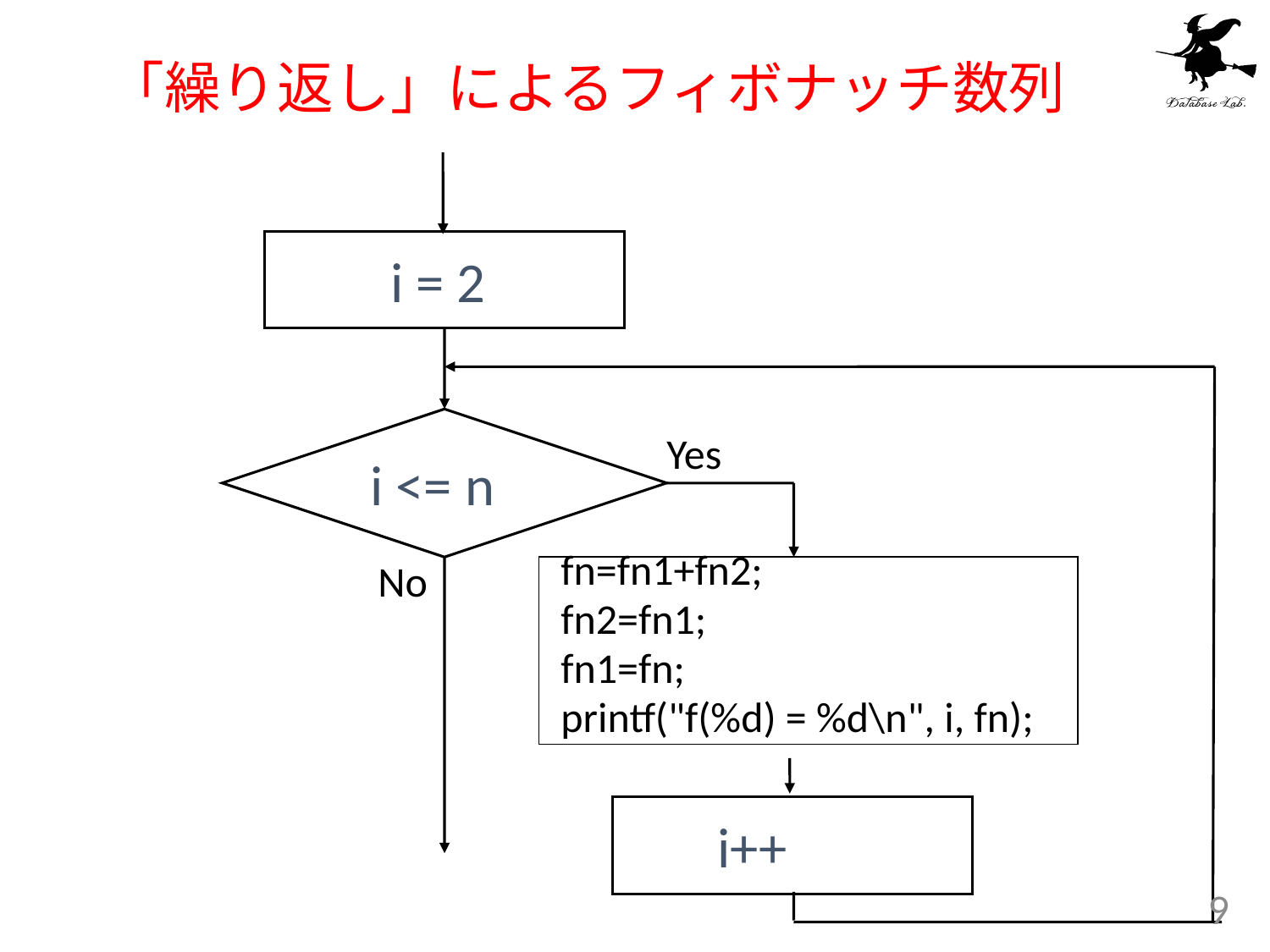

# 「繰り返し」によるフィボナッチ数列

i = 2

Yes
i <= n

No
 fn=fn1+fn2;
 fn2=fn1;
 fn1=fn;
 printf("f(%d) = %d\n", i, fn);

i++
9